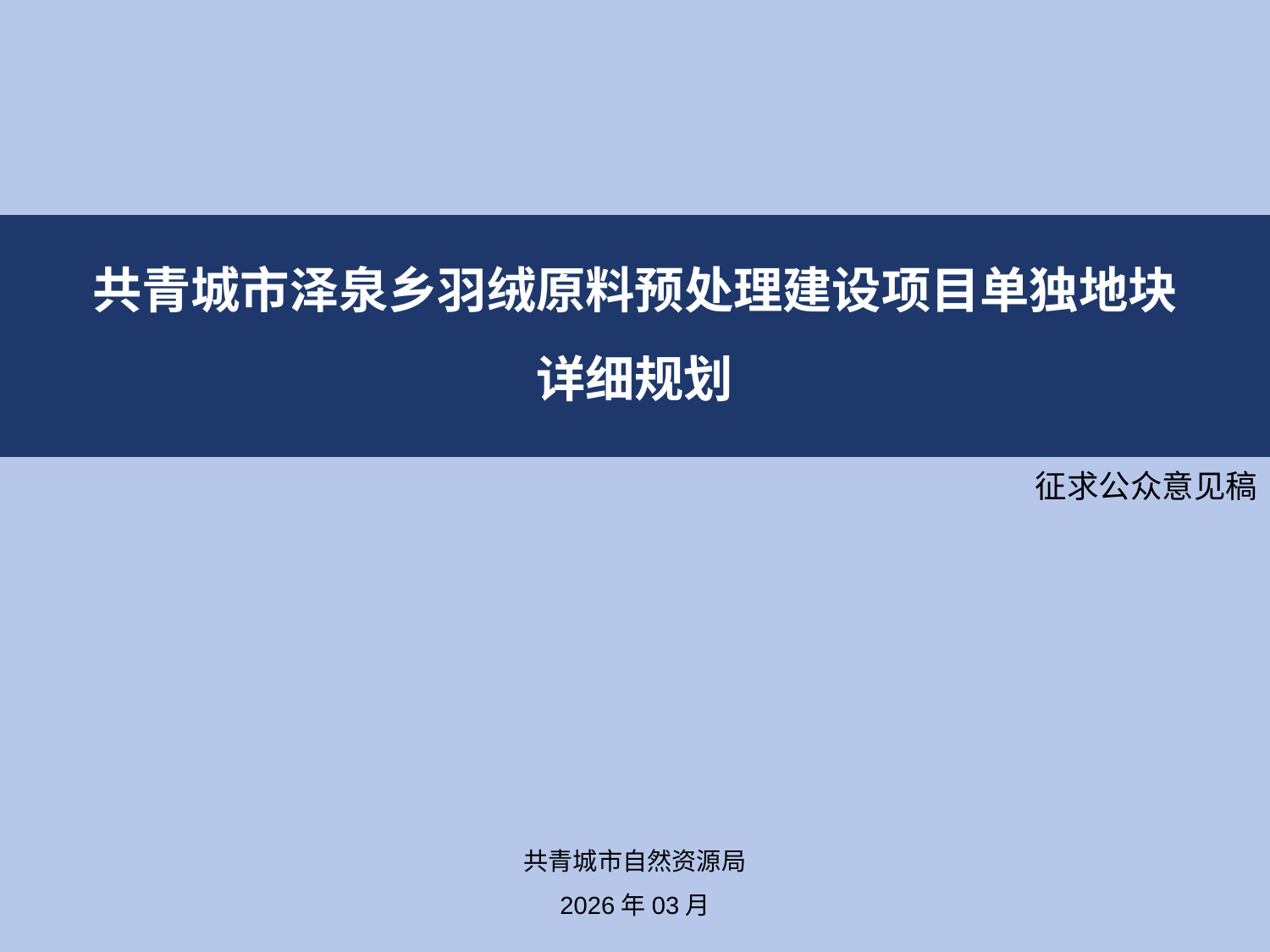

征求公众意见稿
01

共青城市泽泉乡羽绒原料预处理建设项目单独地块
详细规划
共青城市自然资源局
2026年03月